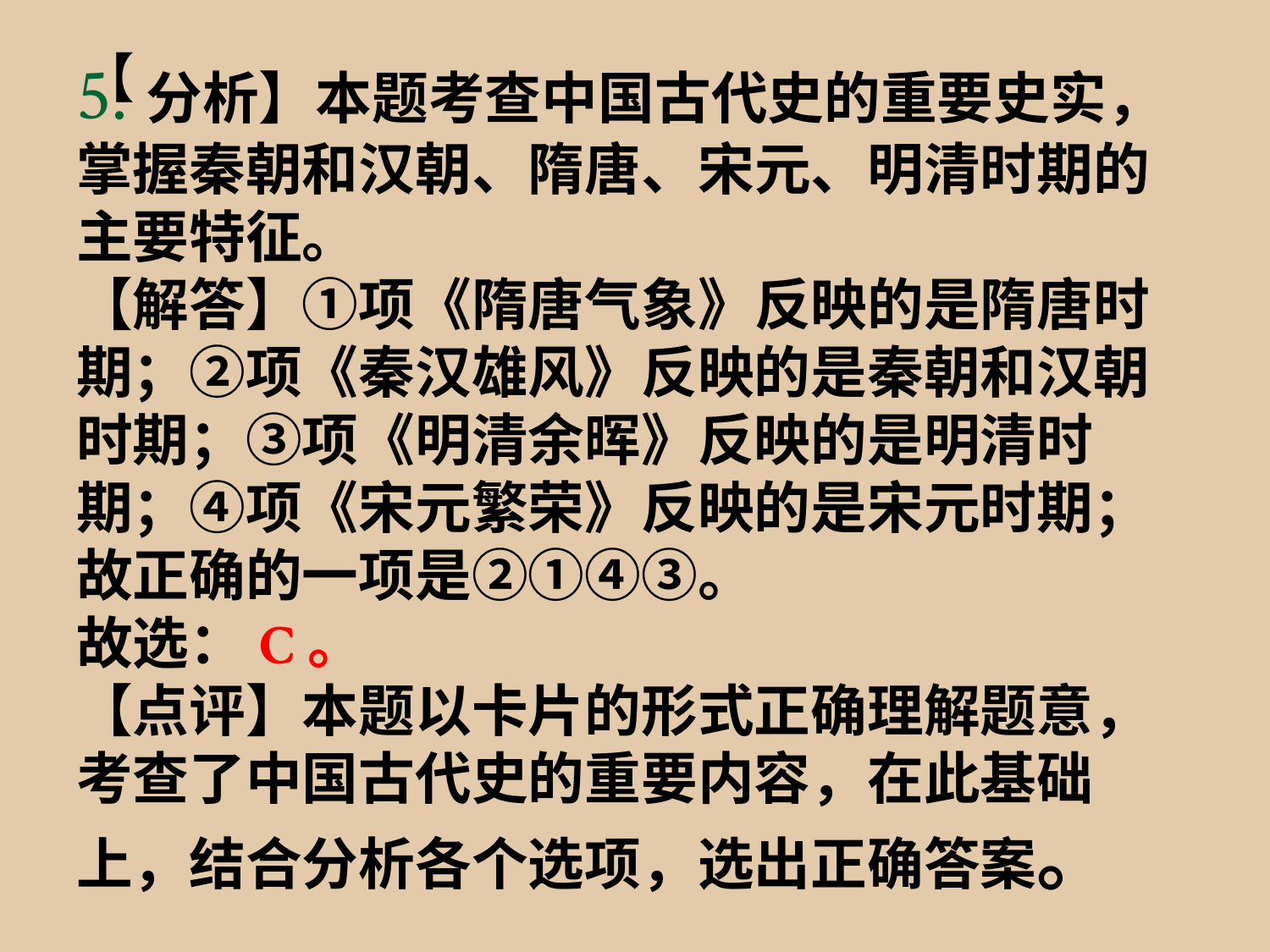

【

# 5.分析】本题考查中国古代史的重要史实，掌握秦朝和汉朝、隋唐、宋元、明清时期的主要特征。 【解答】①项《隋唐气象》反映的是隋唐时期；②项《秦汉雄风》反映的是秦朝和汉朝时期；③项《明清余晖》反映的是明清时期；④项《宋元繁荣》反映的是宋元时期；故正确的一项是②①④③。 故选：C。 【点评】本题以卡片的形式正确理解题意，考查了中国古代史的重要内容，在此基础上，结合分析各个选项，选出正确答案。